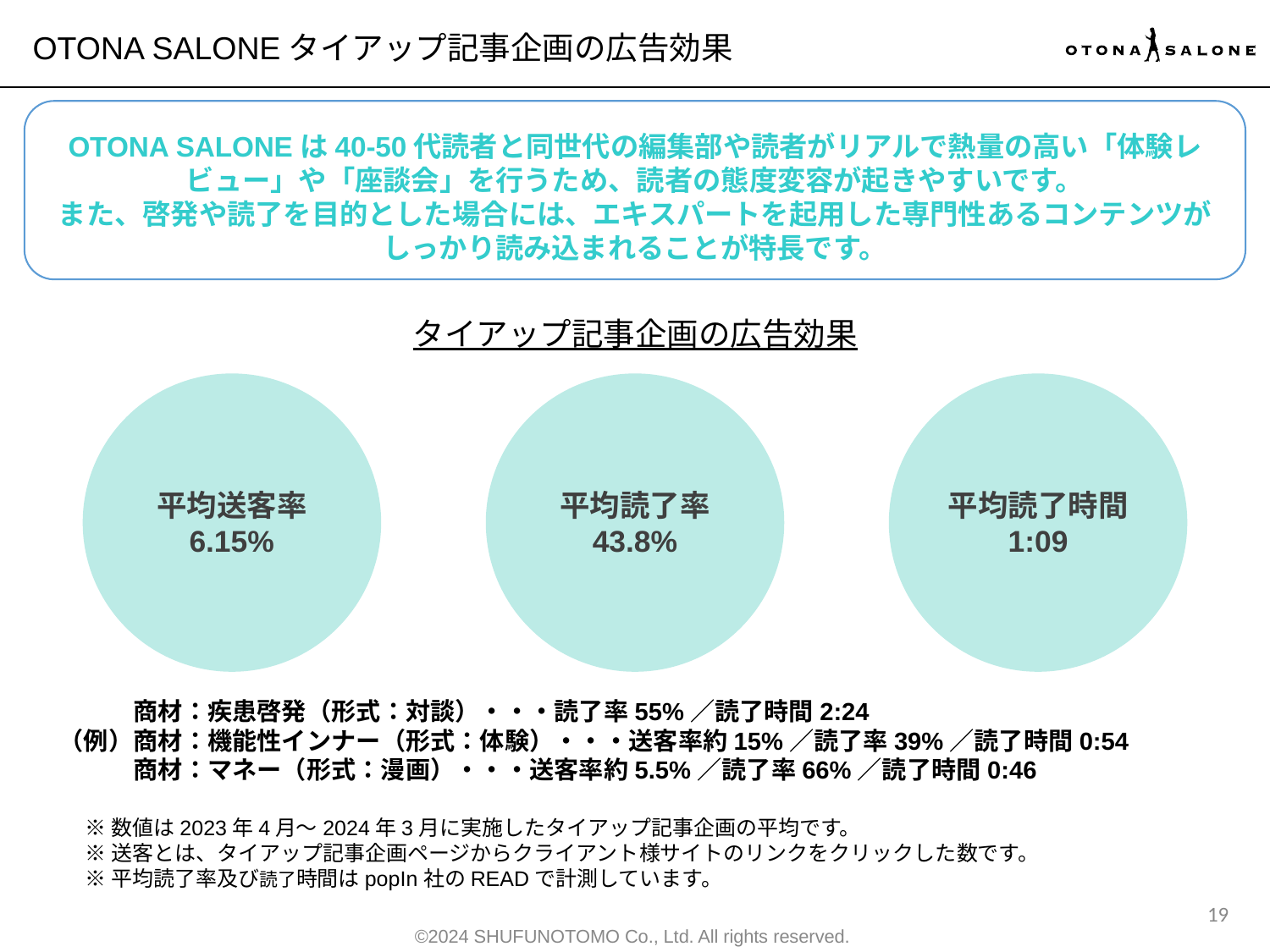

OTONA SALONEタイアップ記事企画の広告効果

OTONA SALONEは40-50代読者と同世代の編集部や読者がリアルで熱量の高い「体験レビュー」や「座談会」を行うため、読者の態度変容が起きやすいです。
また、啓発や読了を目的とした場合には、エキスパートを起用した専門性あるコンテンツがしっかり読み込まれることが特長です。
タイアップ記事企画の広告効果
平均送客率
6.15%
平均読了率
43.8%
平均読了時間
1:09
　　　商材：疾患啓発（形式：対談）・・・読了率55%／読了時間2:24
（例）商材：機能性インナー（形式：体験）・・・送客率約15%／読了率39%／読了時間0:54
　　　商材：マネー（形式：漫画）・・・送客率約5.5%／読了率66%／読了時間0:46
※数値は2023年4月～2024年3月に実施したタイアップ記事企画の平均です。
※送客とは、タイアップ記事企画ページからクライアント様サイトのリンクをクリックした数です。
※平均読了率及び読了時間はpopIn社のREADで計測しています。